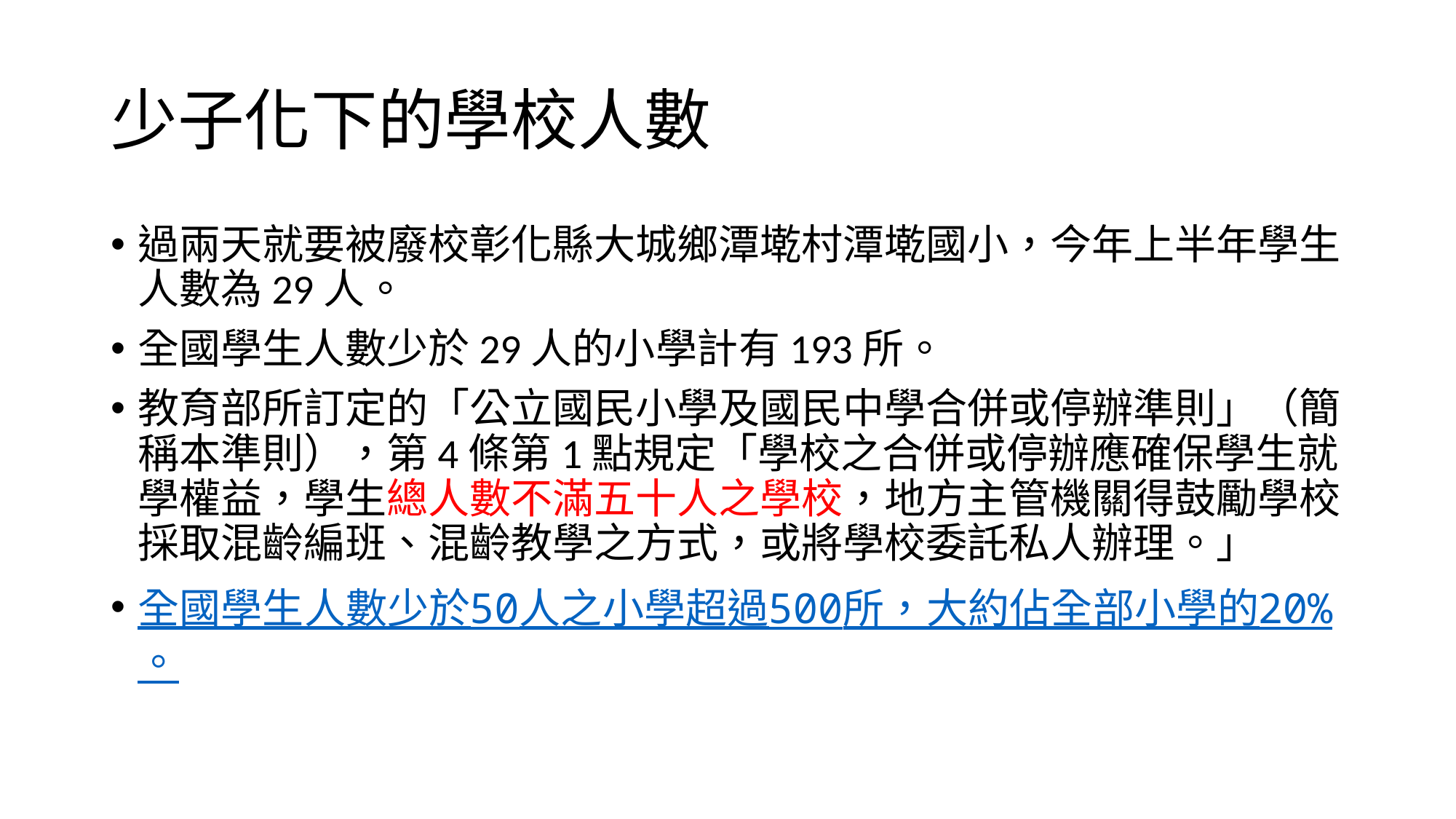

# 少子化下的學校人數
過兩天就要被廢校彰化縣大城鄉潭墘村潭墘國小，今年上半年學生人數為29人。
全國學生人數少於29人的小學計有193所。
教育部所訂定的「公立國民小學及國民中學合併或停辦準則」（簡稱本準則），第4條第1點規定「學校之合併或停辦應確保學生就學權益，學生總人數不滿五十人之學校，地方主管機關得鼓勵學校採取混齡編班、混齡教學之方式，或將學校委託私人辦理。」
全國學生人數少於50人之小學超過500所，大約佔全部小學的20%。